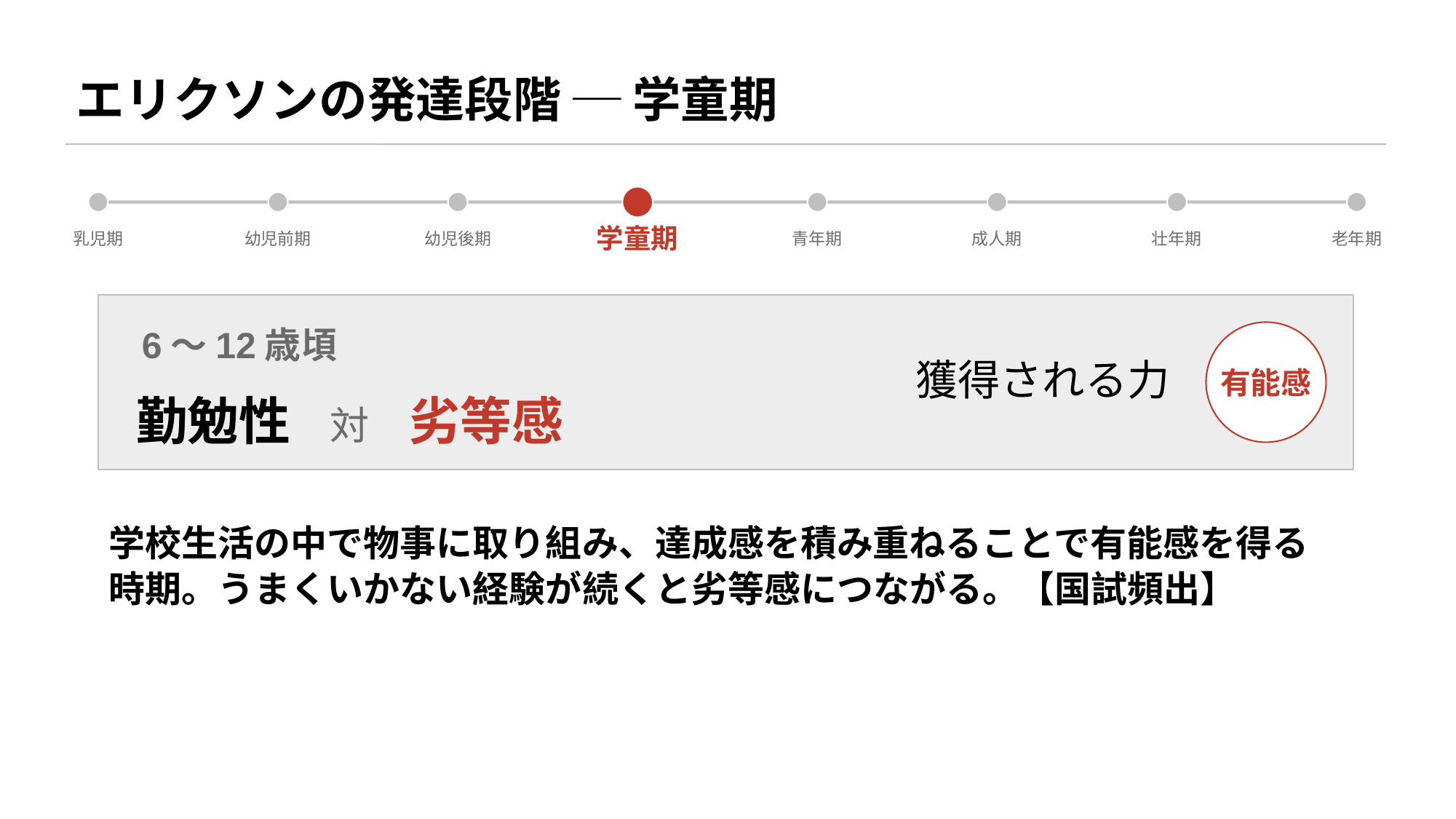

エリクソンの発達段階 ─ 学童期

乳児期
幼児前期
幼児後期
学童期
青年期
成人期
壮年期
老年期

6〜12歳頃

有能感
獲得される力
勤勉性　対　劣等感
学校生活の中で物事に取り組み、達成感を積み重ねることで有能感を得る時期。うまくいかない経験が続くと劣等感につながる。【国試頻出】